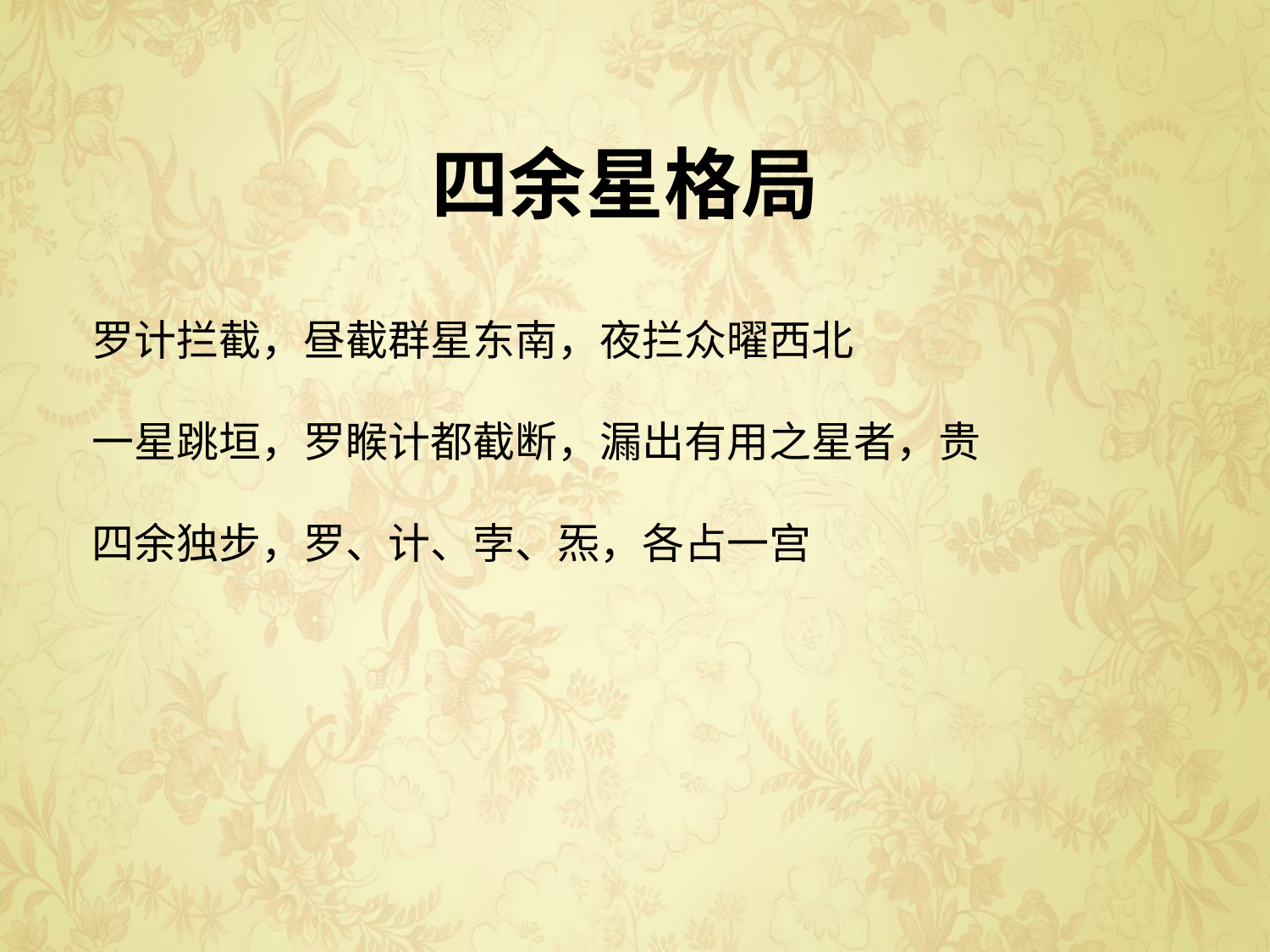

四余星格局
罗计拦截，昼截群星东南，夜拦众曜西北

一星跳垣，罗睺计都截断，漏出有用之星者，贵

四余独步，罗、计、孛、炁，各占一宫